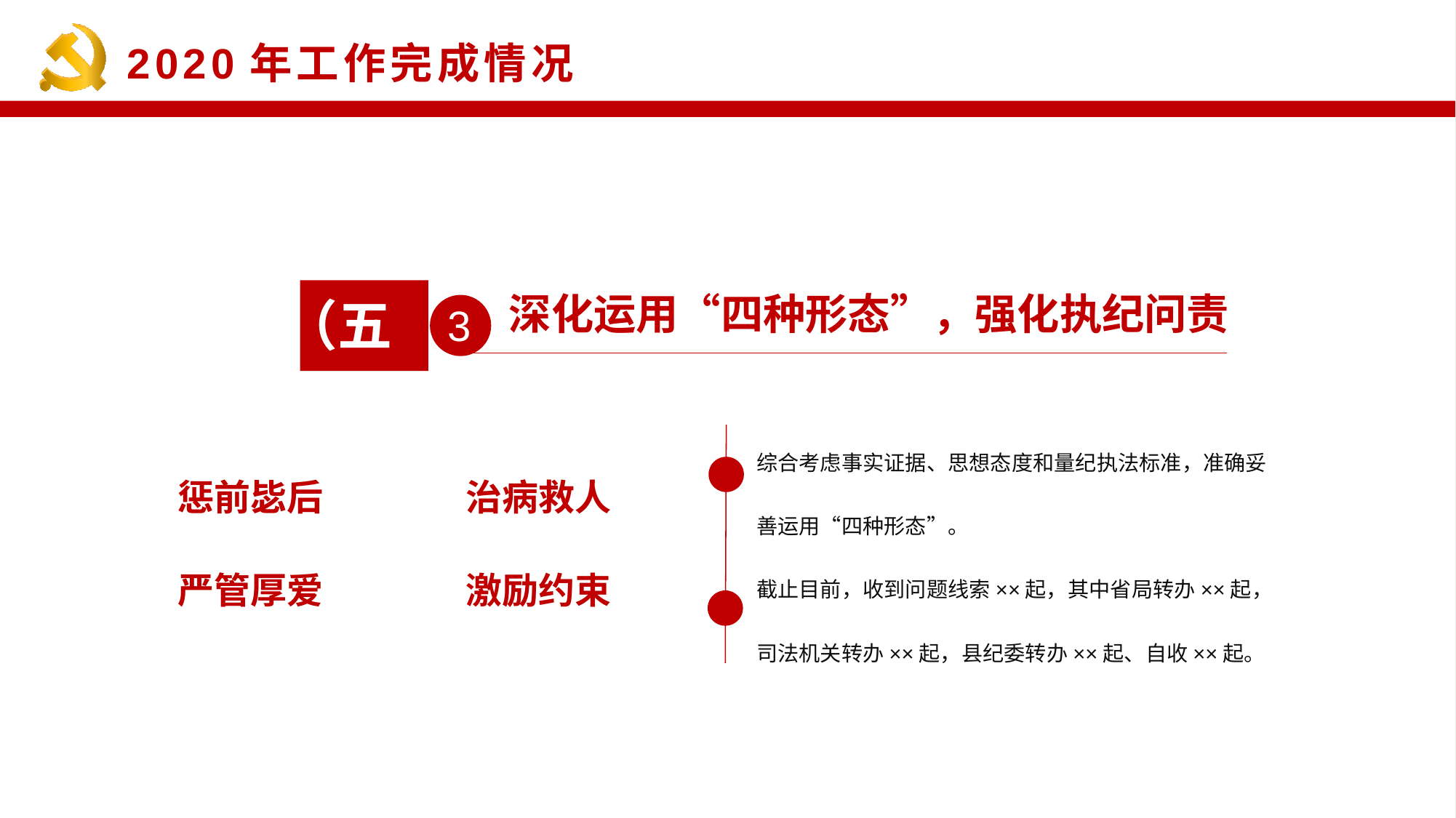

（五）
3

深化运用“四种形态”，强化执纪问责
综合考虑事实证据、思想态度和量纪执法标准，准确妥善运用“四种形态”。
截止目前，收到问题线索××起，其中省局转办××起，司法机关转办××起，县纪委转办××起、自收××起。

惩前毖后
治病救人
严管厚爱
激励约束